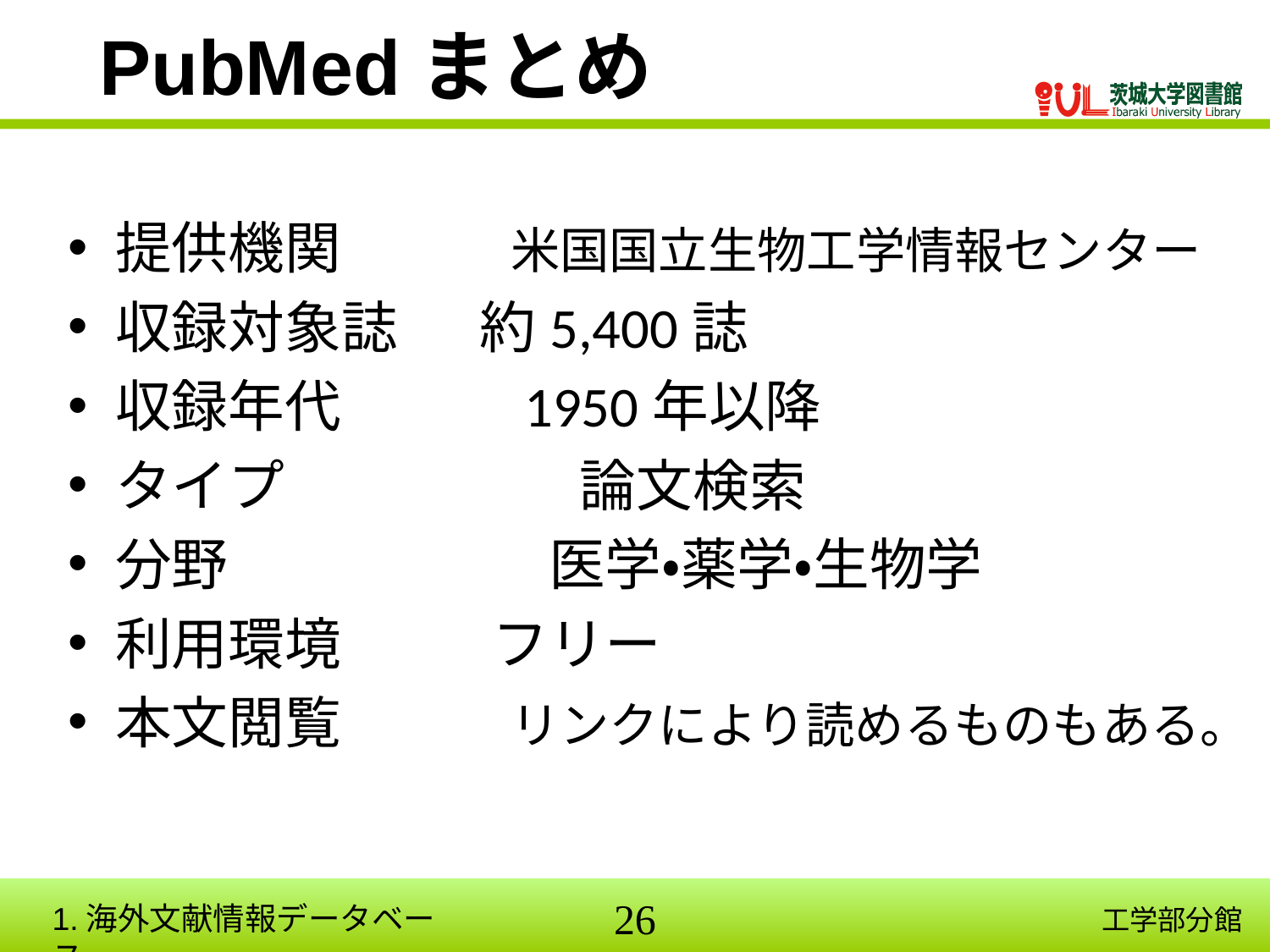

# PubMedまとめ
提供機関　　　米国国立生物工学情報センター
収録対象誌　  約5,400誌
収録年代　　　1950年以降
タイプ　　　　　 論文検索
分野　　　 　　  医学・薬学・生物学
利用環境　　   フリー
本文閲覧　　　リンクにより読めるものもある。
1.海外文献情報データベース